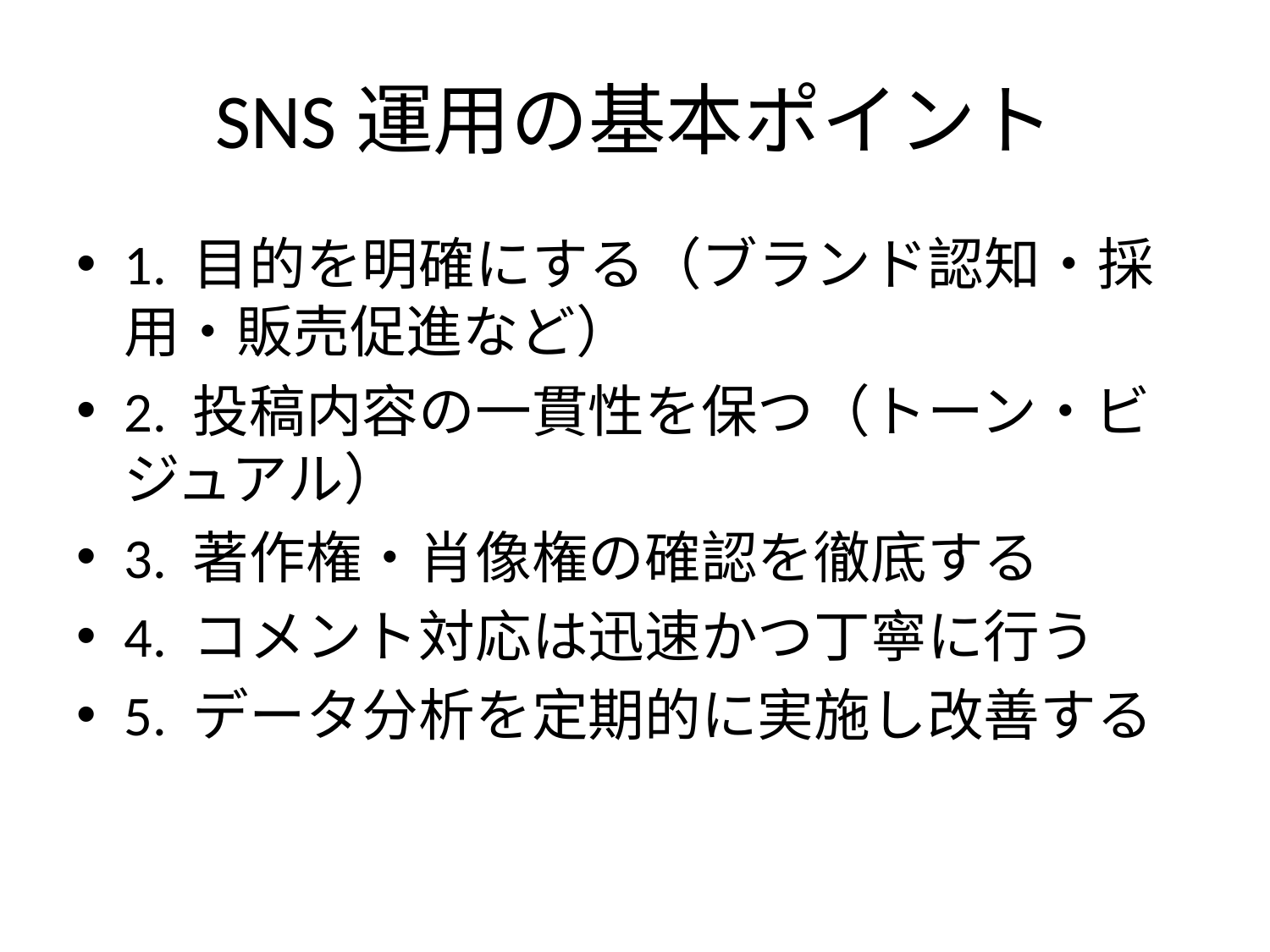

# SNS運用の基本ポイント
1. 目的を明確にする（ブランド認知・採用・販売促進など）
2. 投稿内容の一貫性を保つ（トーン・ビジュアル）
3. 著作権・肖像権の確認を徹底する
4. コメント対応は迅速かつ丁寧に行う
5. データ分析を定期的に実施し改善する